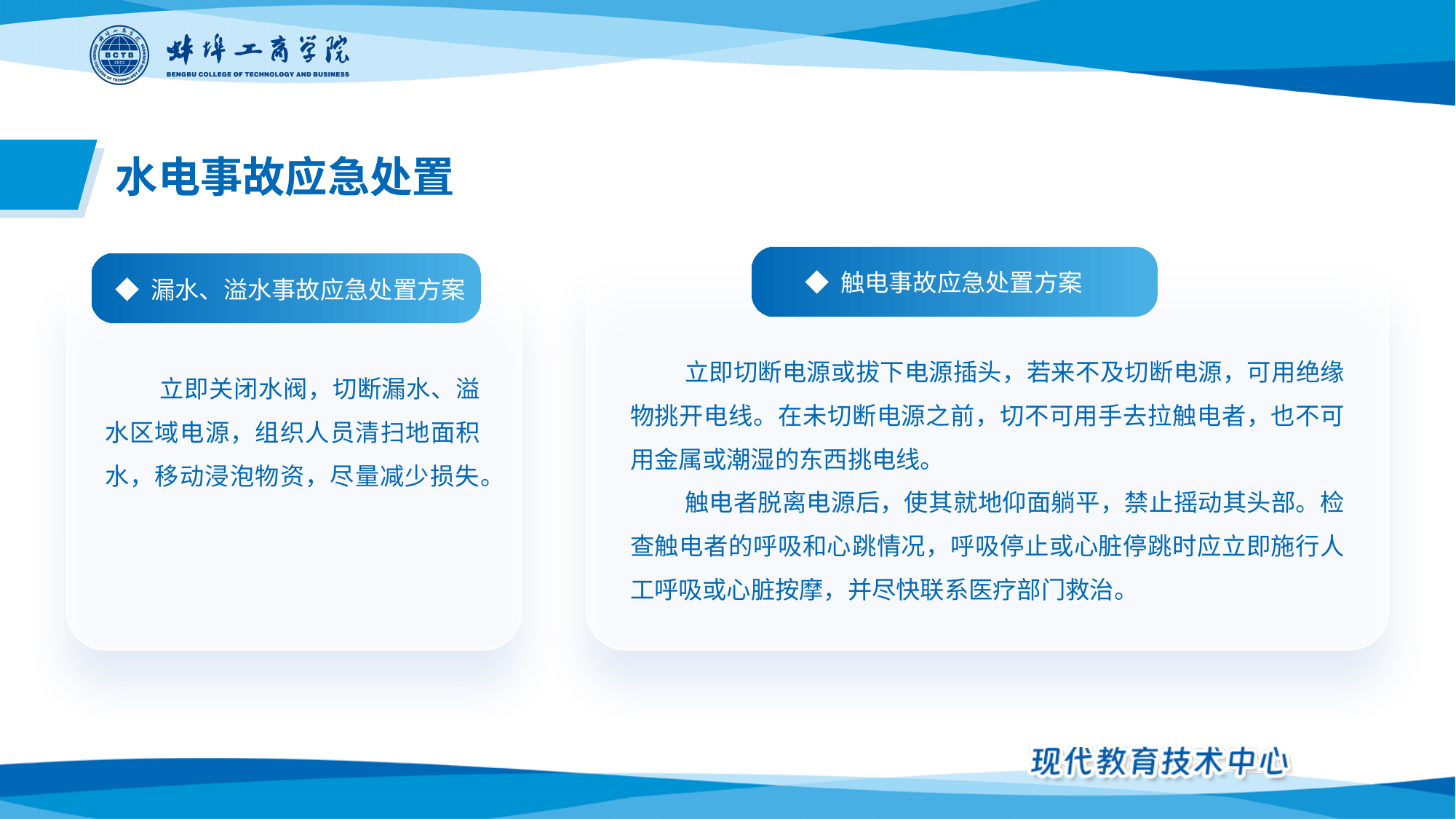

水电事故应急处置

◆ 触电事故应急处置方案

◆ 漏水、溢水事故应急处置方案

立即切断电源或拔下电源插头，若来不及切断电源，可用绝缘物挑开电线。在未切断电源之前，切不可用手去拉触电者，也不可用金属或潮湿的东西挑电线。
触电者脱离电源后，使其就地仰面躺平，禁止摇动其头部。检查触电者的呼吸和心跳情况，呼吸停止或心脏停跳时应立即施行人工呼吸或心脏按摩，并尽快联系医疗部门救治。
立即关闭水阀，切断漏水、溢水区域电源，组织人员清扫地面积水，移动浸泡物资，尽量减少损失。